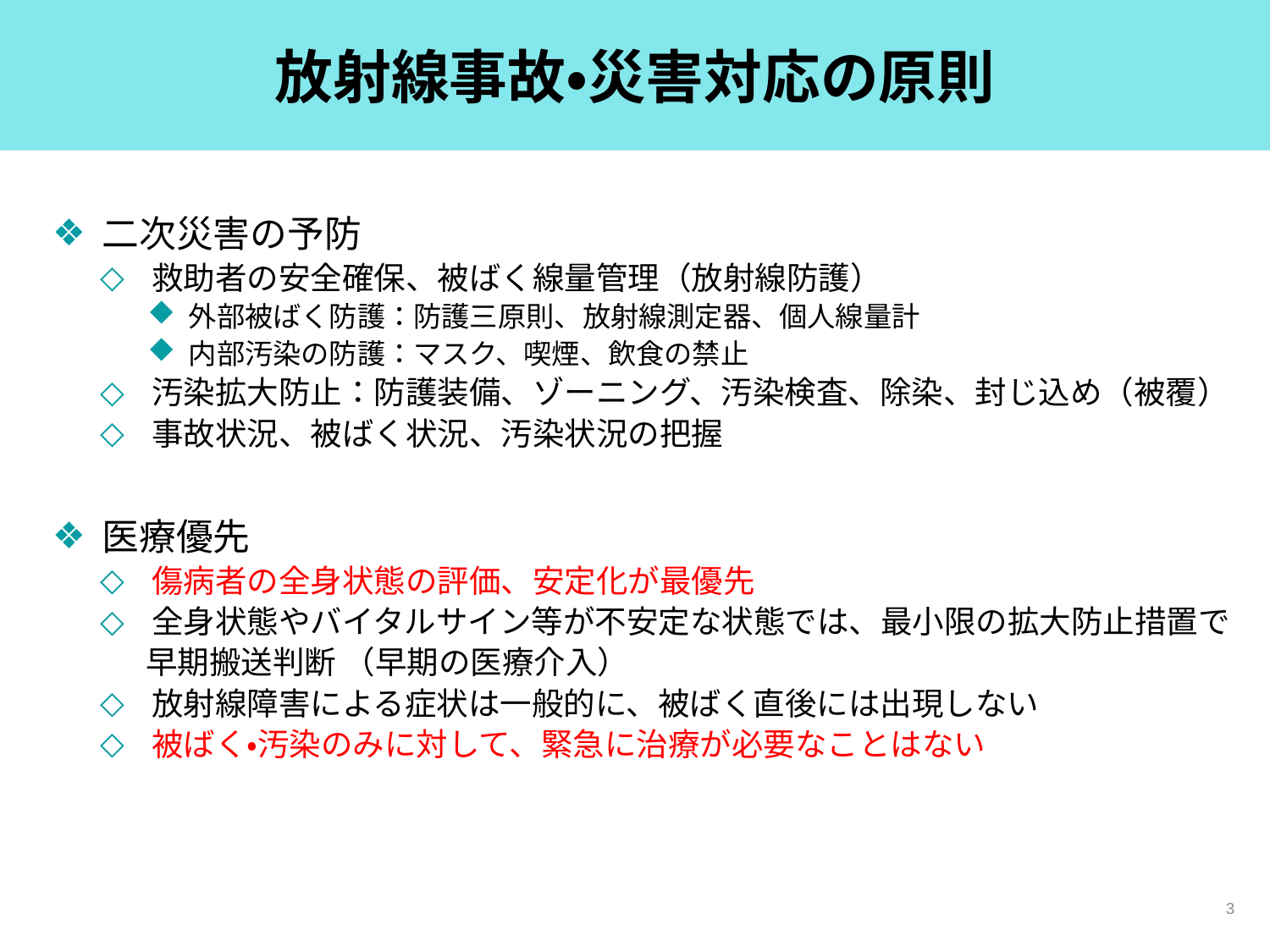

# 放射線事故・災害対応の原則
二次災害の予防
救助者の安全確保、被ばく線量管理（放射線防護）
外部被ばく防護：防護三原則、放射線測定器、個人線量計
内部汚染の防護：マスク、喫煙、飲食の禁止
汚染拡大防止：防護装備、ゾーニング、汚染検査、除染、封じ込め（被覆）
事故状況、被ばく状況、汚染状況の把握

医療優先
傷病者の全身状態の評価、安定化が最優先
全身状態やバイタルサイン等が不安定な状態では、最小限の拡大防止措置で
　  早期搬送判断 （早期の医療介入）
放射線障害による症状は一般的に、被ばく直後には出現しない
被ばく・汚染のみに対して、緊急に治療が必要なことはない
3